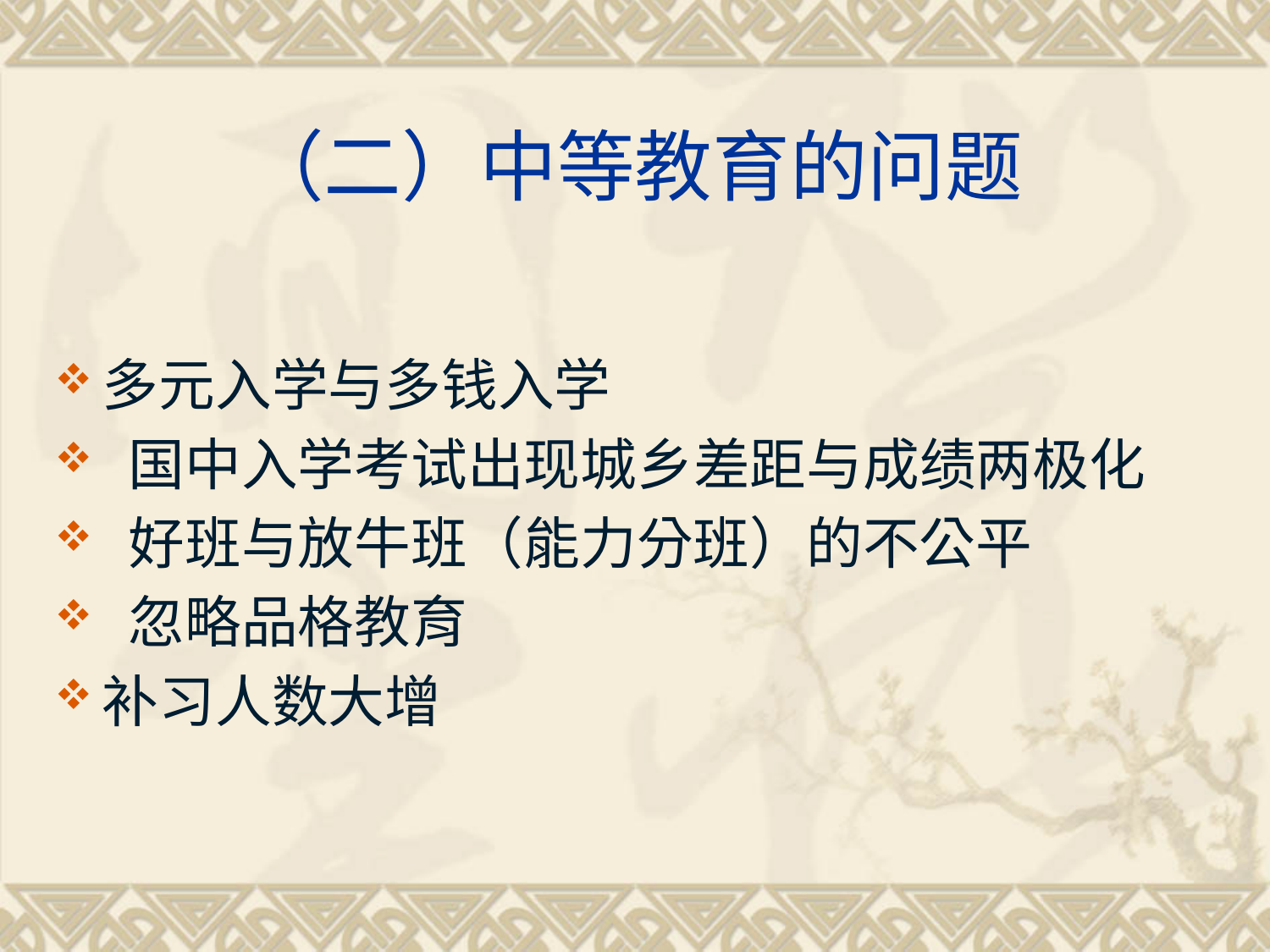

# （二）中等教育的问题

多元入学与多钱入学
 国中入学考试出现城乡差距与成绩两极化
 好班与放牛班（能力分班）的不公平
 忽略品格教育
补习人数大增